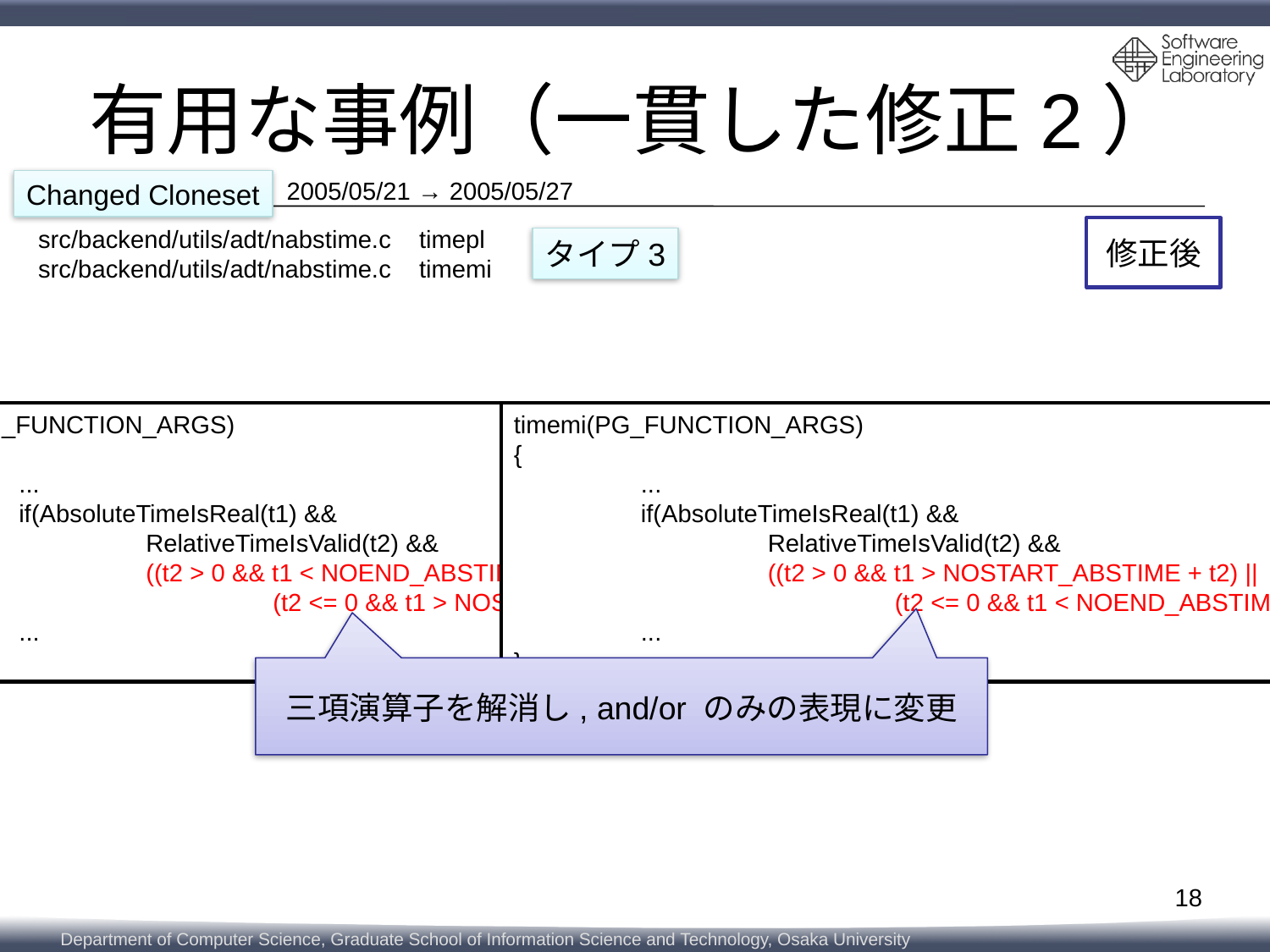

# 有用な事例（一貫した修正2）
2005/05/21 → 2005/05/27
Changed Cloneset
src/backend/utils/adt/nabstime.c	timepl
src/backend/utils/adt/nabstime.c	timemi
修正後
タイプ3
timemi(PG_FUNCTION_ARGS)
{
	...
	if(AbsoluteTimeIsReal(t1) &&
		RelativeTimeIsValid(t2) &&
		((t2 > 0 && t1 > NOSTART_ABSTIME + t2) ||
			(t2 <= 0 && t1 < NOEND_ABSTIME + t2)))
	...
}
timepl(PG_FUNCTION_ARGS)
{
	...
	if(AbsoluteTimeIsReal(t1) &&
		RelativeTimeIsValid(t2) &&
		((t2 > 0 && t1 < NOEND_ABSTIME - t2) ||
			(t2 <= 0 && t1 > NOSTART_ABSTIME - t2)))
	...
}

三項演算子を解消し, and/or のみの表現に変更
18